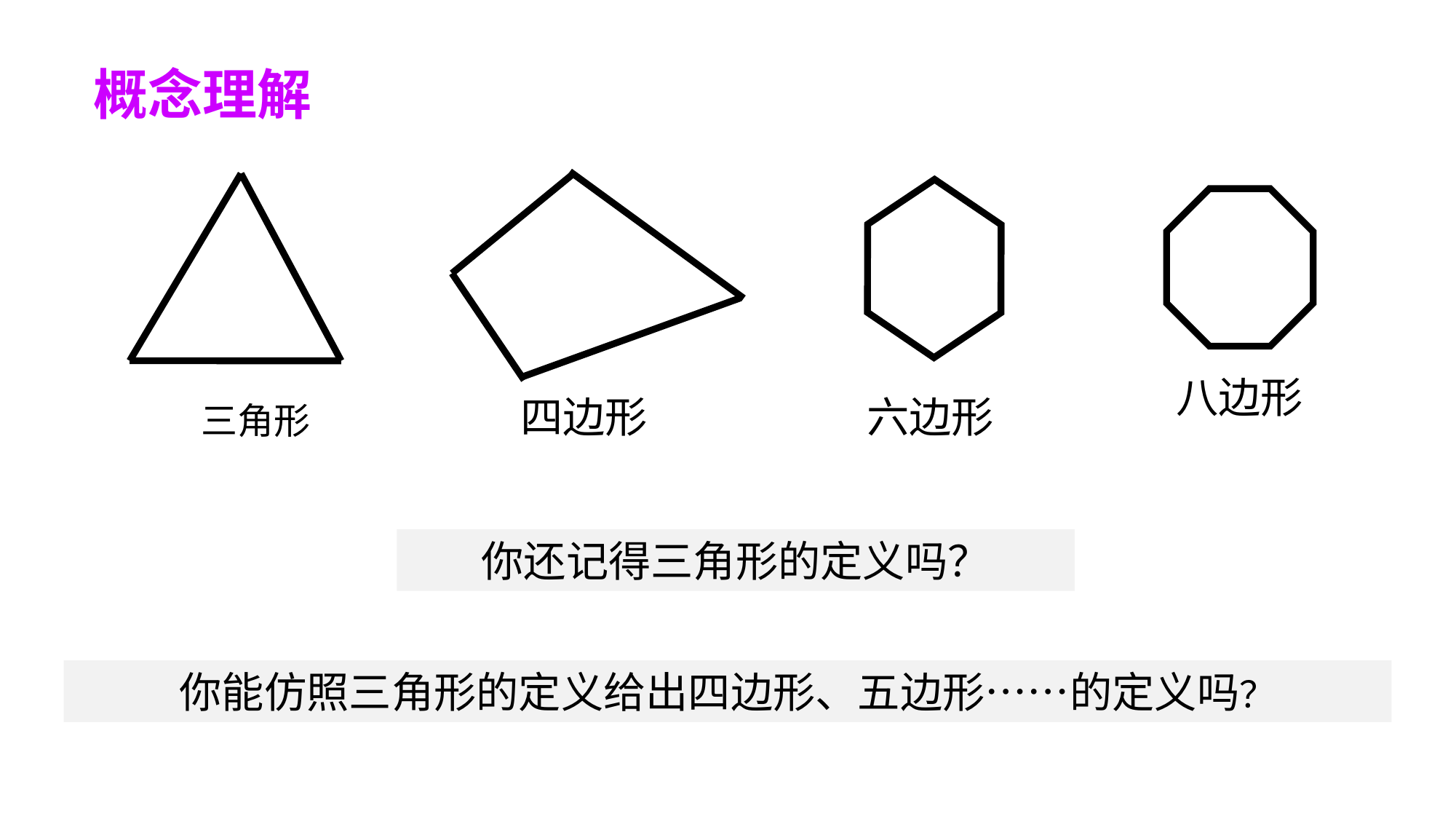

概念理解

    四边形

三角形

   六边形

八边形
你还记得三角形的定义吗？
你能仿照三角形的定义给出四边形、五边形……的定义吗？